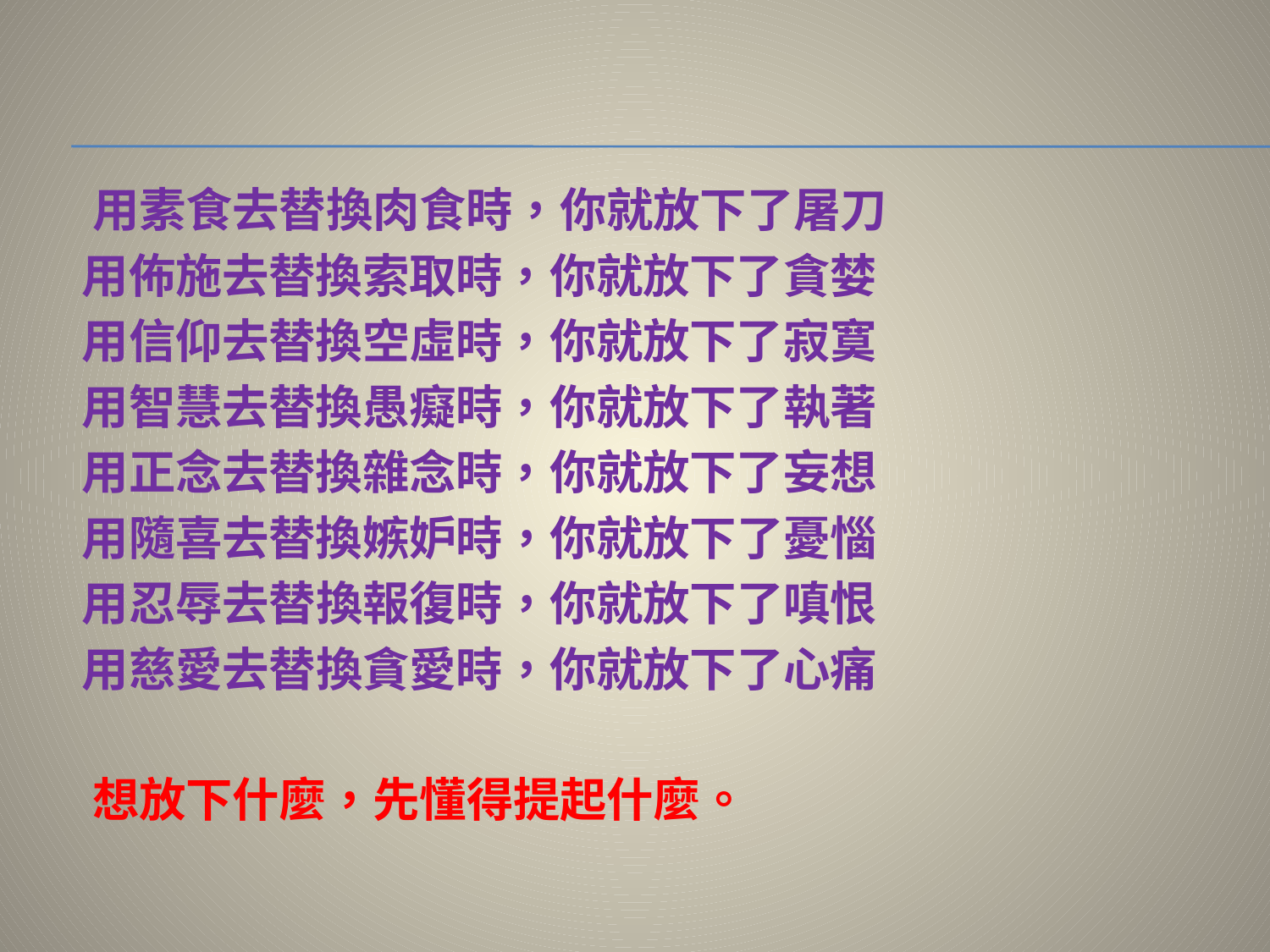

用素食去替換肉食時，你就放下了屠刀
 用佈施去替換索取時，你就放下了貪婪
 用信仰去替換空虛時，你就放下了寂寞
 用智慧去替換愚癡時，你就放下了執著
 用正念去替換雜念時，你就放下了妄想
 用隨喜去替換嫉妒時，你就放下了憂惱
 用忍辱去替換報復時，你就放下了嗔恨
 用慈愛去替換貪愛時，你就放下了心痛

  想放下什麼，先懂得提起什麼。